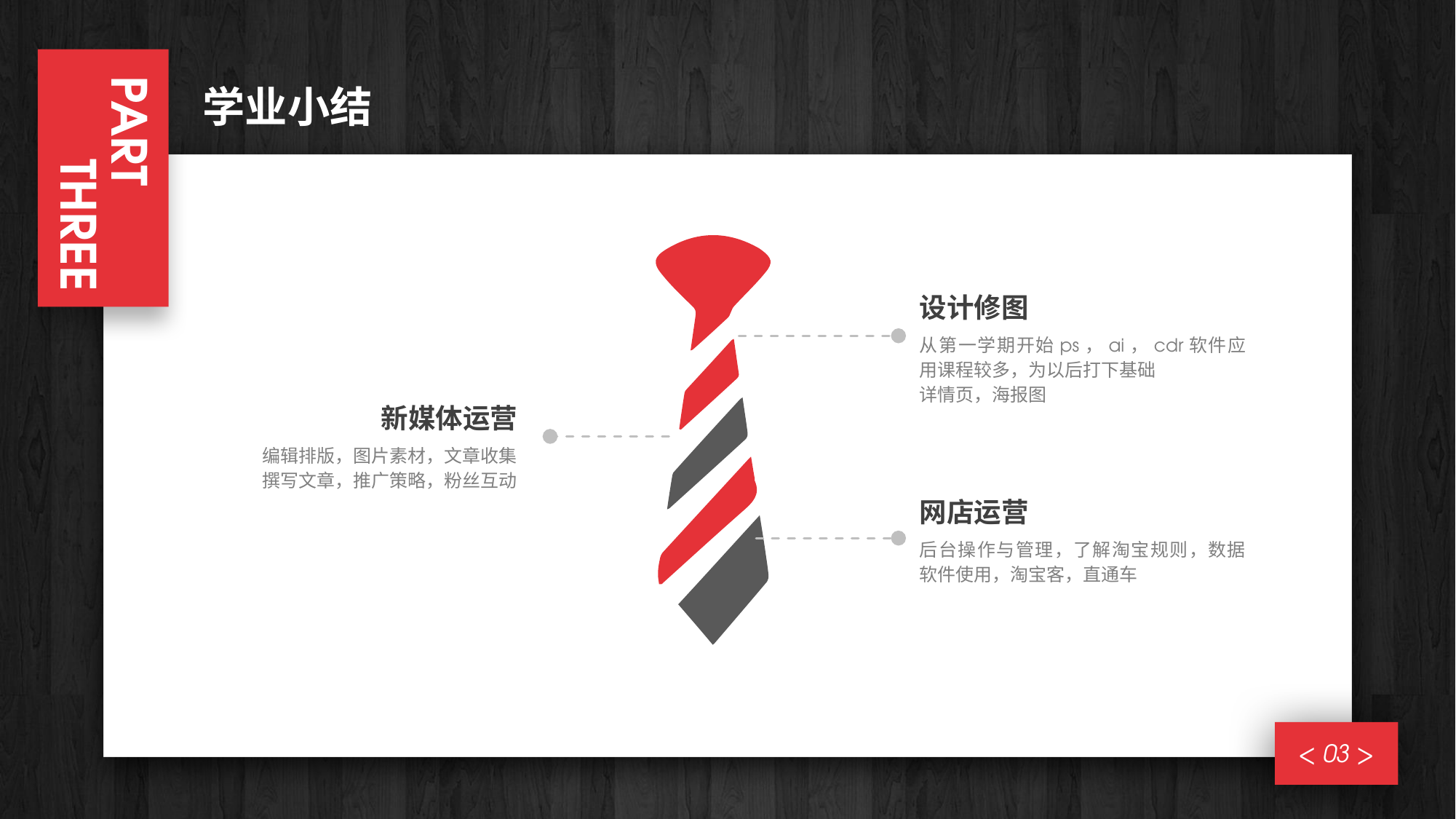

学业小结

设计修图
从第一学期开始ps，ai，cdr软件应用课程较多，为以后打下基础
详情页，海报图
新媒体运营
编辑排版，图片素材，文章收集
撰写文章，推广策略，粉丝互动
网店运营
后台操作与管理，了解淘宝规则，数据软件使用，淘宝客，直通车